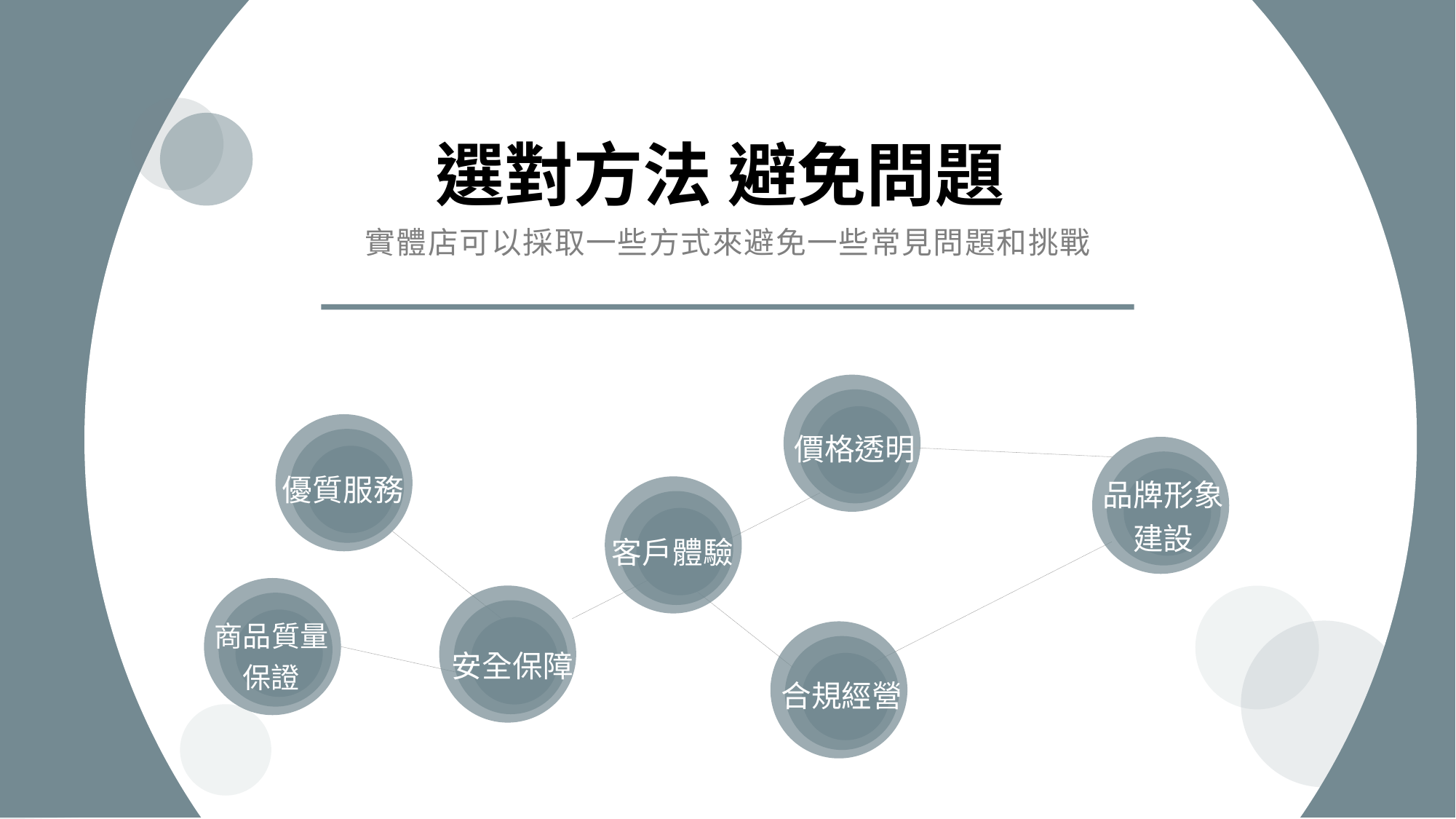

選對方法 避免問題
實體店可以採取一些方式來避免一些常見問題和挑戰

價格透明

優質服務
品牌形象
建設

客戶體驗

商品質量
保證

安全保障
合規經營

優質服務：提供優質的客戶服務，包括禮貌周到的接待、及時解決客戶問題、提供個性化的建議和幫助等，以提升客戶滿意度和忠誠度。
商品質量保證：確保所售商品的質量和真實性，避免虛假宣傳和欺詐行為，以建立客戶信任和口碑。
安全保障：提供安全的購物環境，包括保障客戶個人信息安全、防範盜竊和搶劫等安全問題，以提升客戶購物體驗和安全感。
價格透明：避免價格欺詐和不公平競爭，確保價格透明公正，避免因價格問題引發的糾紛和投訴。
合規經營：遵守相關法律法規，包括消費者權益保護、產品質量安全、勞動法規等，避免因違規經營而引發的法律問題和風險。
品牌形象建設：注重品牌形象的建設和維護，包括店鋪裝修、員工形象、宣傳推廣等，以提升品牌知名度和美譽度。
客戶體驗：關注客戶體驗，包括店鋪環境、購物便利性、支付方式、售後服務等，以提升客戶滿意度和忠誠度。 通過以上方式，實體店可以避免一些常見問題和挑戰，提升經營效果和客戶滿意度。